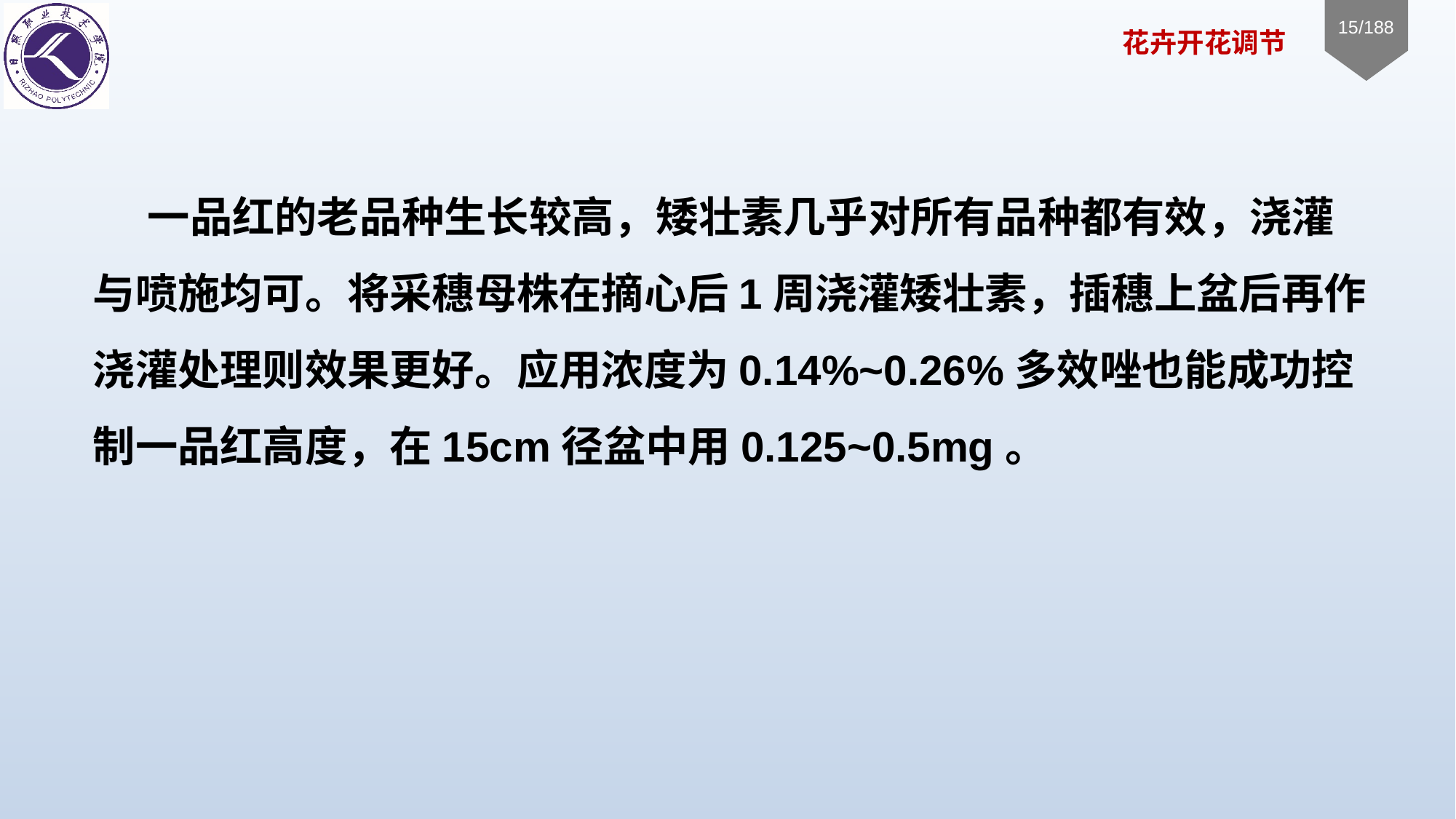

一品红的老品种生长较高，矮壮素几乎对所有品种都有效，浇灌与喷施均可。将采穗母株在摘心后1周浇灌矮壮素，插穗上盆后再作浇灌处理则效果更好。应用浓度为0.14%~0.26%多效唑也能成功控制一品红高度，在15cm径盆中用0.125~0.5mg。